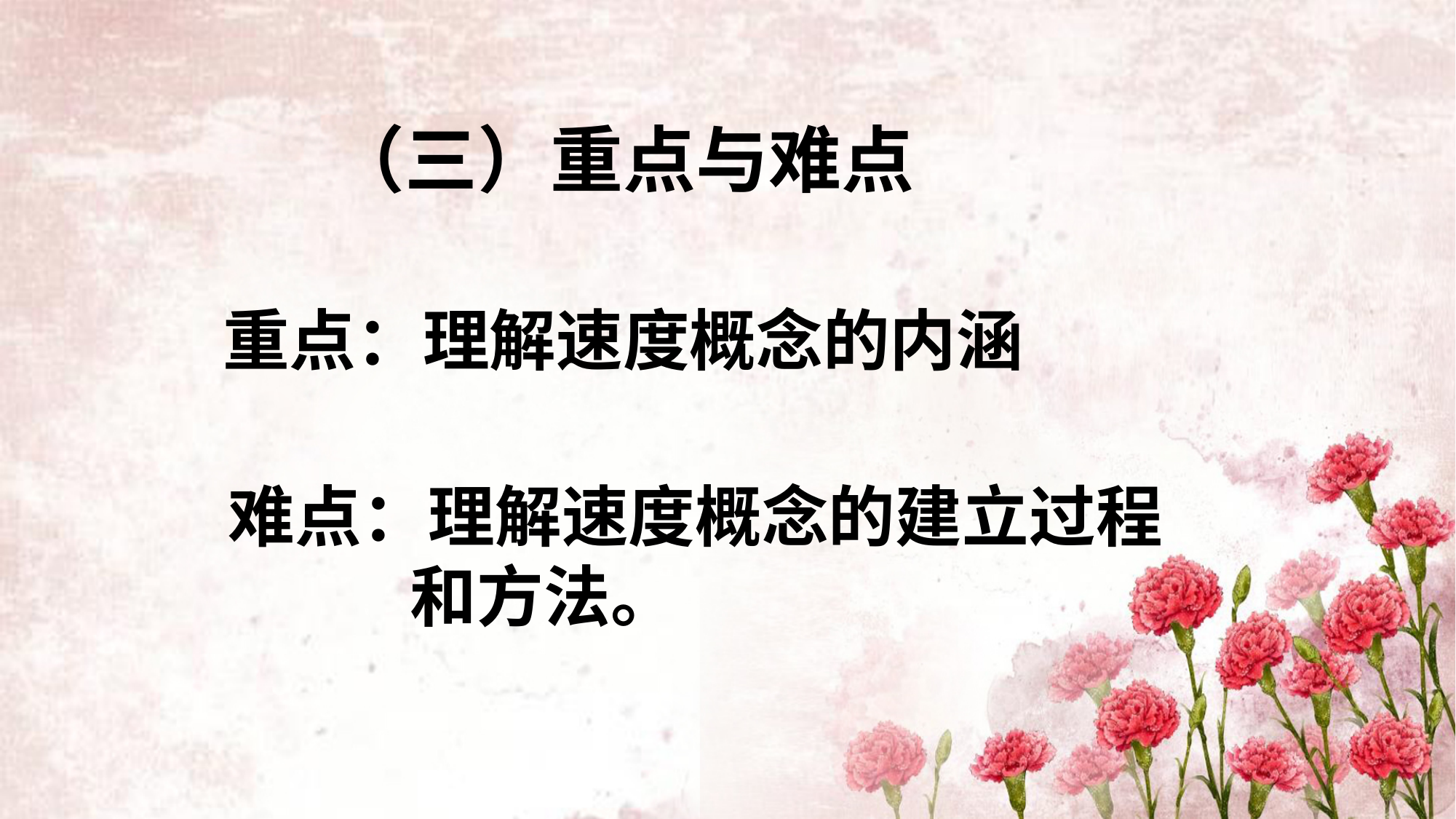

（三）重点与难点
重点：理解速度概念的内涵
难点：理解速度概念的建立过程
           和方法。